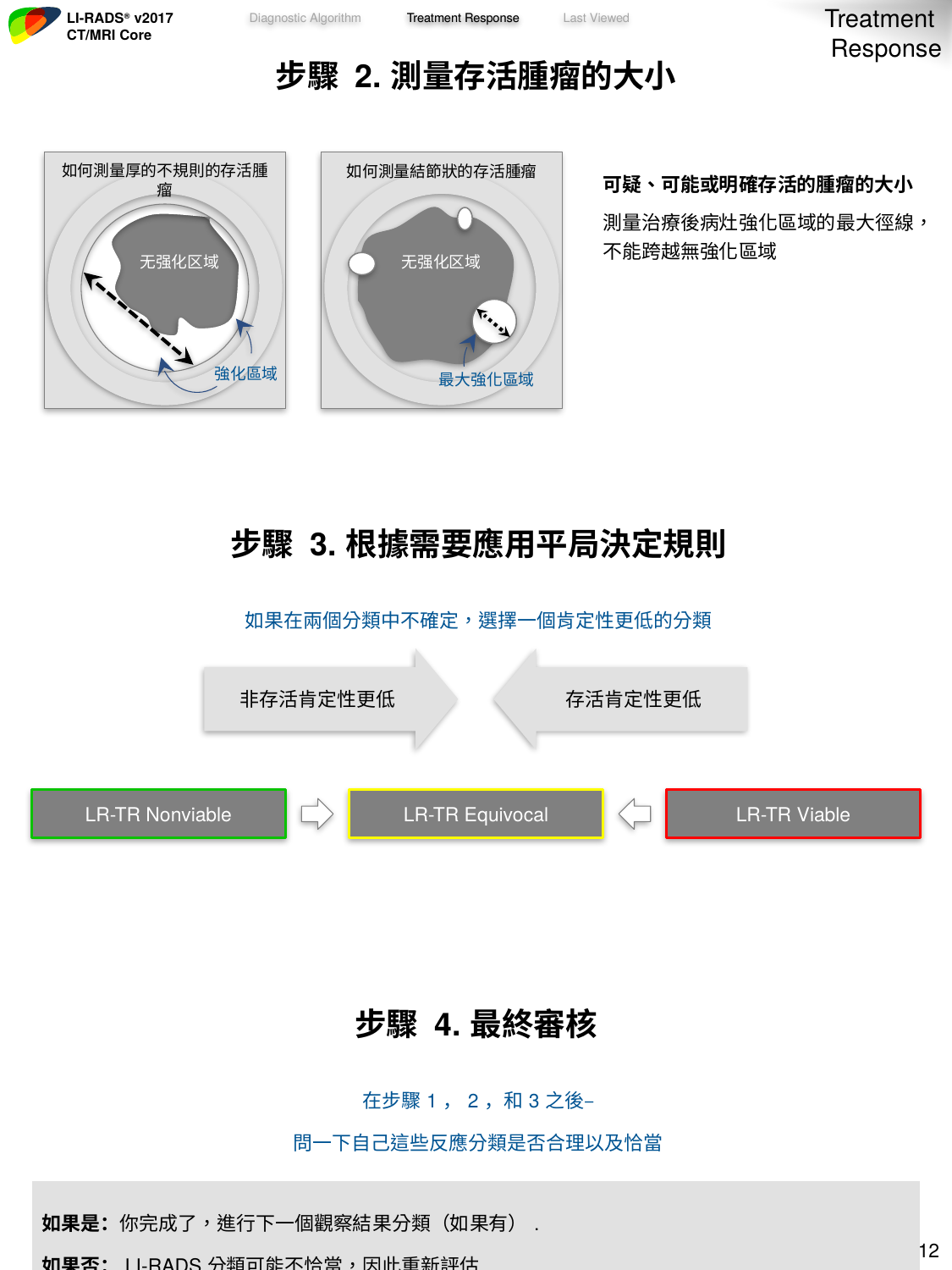

Treatment
Response
Treatment Response
| 步驟 2.測量存活腫瘤的大小 |  |
| --- | --- |
|  | 可疑、可能或明確存活的腫瘤的大小 測量治療後病灶強化區域的最大徑線，不能跨越無強化區域 |
| 步驟 3.根據需要應用平局決定規則 |  |
| 如果在兩個分類中不確定，選擇一個肯定性更低的分類 |  |
|  |  |
| 步驟 4.最終審核 |  |
| 在步驟1，2，和3之後– 問一下自己這些反應分類是否合理以及恰當 |  |
| 如果是：你完成了，進行下一個觀察結果分類（如果有）. 如果否：LI-RADS分類可能不恰當，因此重新評估. |  |

如何測量厚的不規則的存活腫瘤
如何測量結節狀的存活腫瘤

无强化区域
无强化区域

強化區域
最大強化區域
非存活肯定性更低
存活肯定性更低
LR-TR Nonviable
LR-TR Equivocal
LR-TR Viable

12